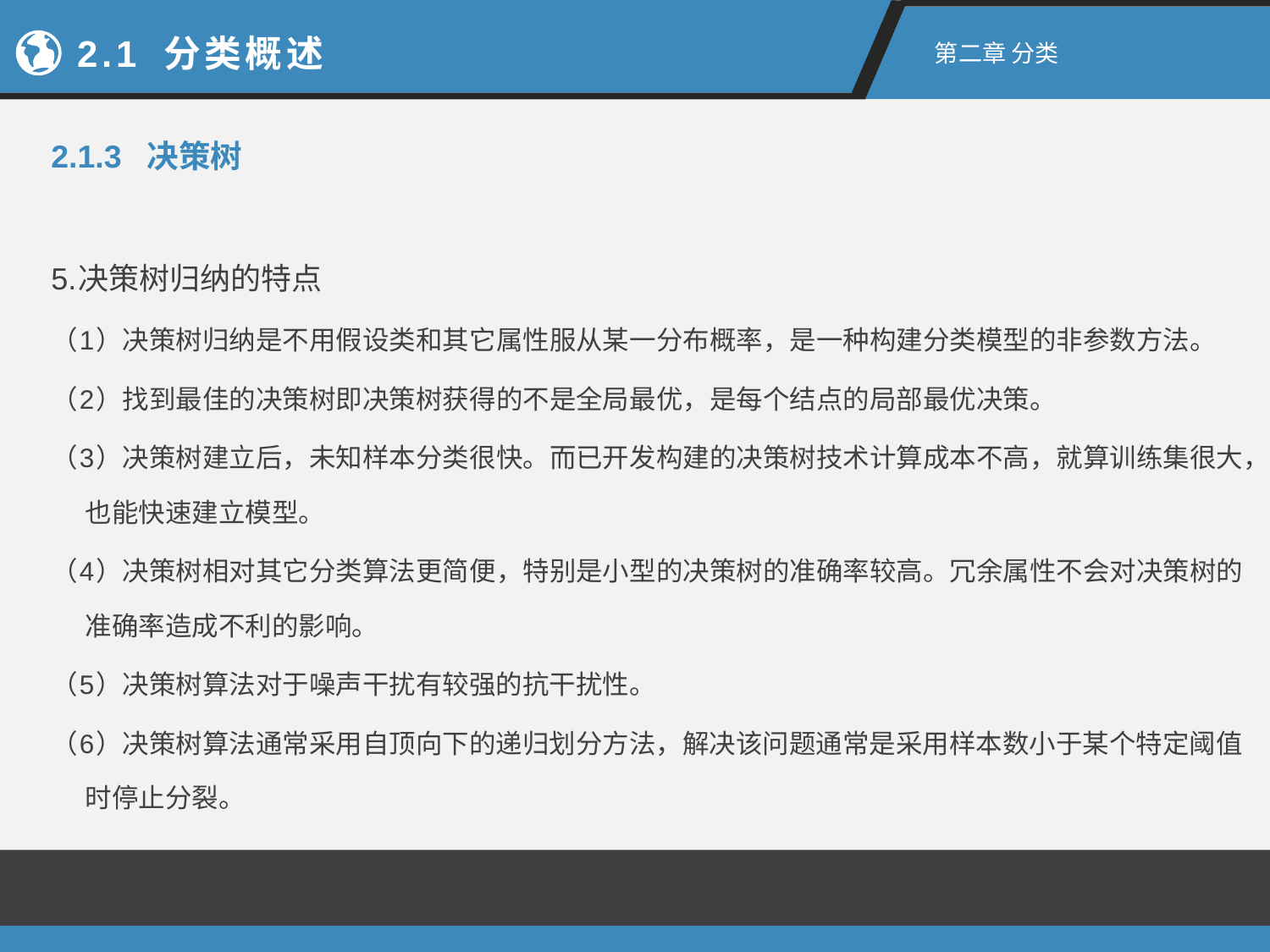

2.1 分类概述

第二章 分类
2.1.3  决策树
5.决策树归纳的特点
（1）决策树归纳是不用假设类和其它属性服从某一分布概率，是一种构建分类模型的非参数方法。
（2）找到最佳的决策树即决策树获得的不是全局最优，是每个结点的局部最优决策。
（3）决策树建立后，未知样本分类很快。而已开发构建的决策树技术计算成本不高，就算训练集很大，也能快速建立模型。
（4）决策树相对其它分类算法更简便，特别是小型的决策树的准确率较高。冗余属性不会对决策树的准确率造成不利的影响。
（5）决策树算法对于噪声干扰有较强的抗干扰性。
（6）决策树算法通常采用自顶向下的递归划分方法，解决该问题通常是采用样本数小于某个特定阈值时停止分裂。